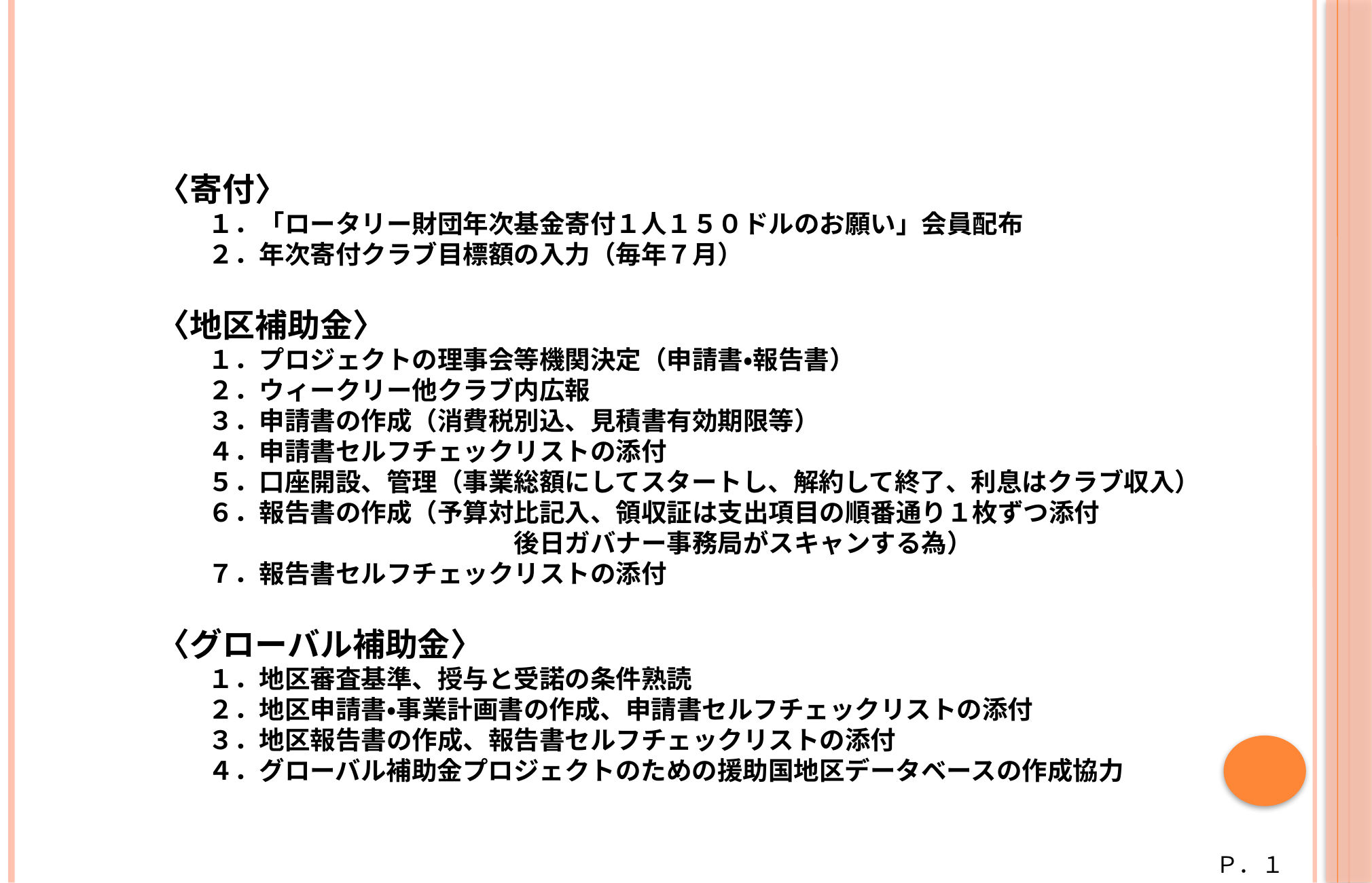

＜クラブ事務局へのお願い＞
〈寄付〉
　　１．「ロータリー財団年次基金寄付１人１５０ドルのお願い」会員配布
　　２．年次寄付クラブ目標額の入力（毎年７月）

〈地区補助金〉
　　１．プロジェクトの理事会等機関決定（申請書・報告書）
　　２．ウィークリー他クラブ内広報
　　３．申請書の作成（消費税別込、見積書有効期限等）
　　４．申請書セルフチェックリストの添付
　　５．口座開設、管理（事業総額にしてスタートし、解約して終了、利息はクラブ収入）
　　６．報告書の作成（予算対比記入、領収証は支出項目の順番通り１枚ずつ添付
　　　　　　　　　　　　　　後日ガバナー事務局がスキャンする為）
　　７．報告書セルフチェックリストの添付

〈グローバル補助金〉
　　１．地区審査基準、授与と受諾の条件熟読
　　２．地区申請書・事業計画書の作成、申請書セルフチェックリストの添付
　　３．地区報告書の作成、報告書セルフチェックリストの添付
　　４．グローバル補助金プロジェクトのための援助国地区データベースの作成協力
Ｐ．１６